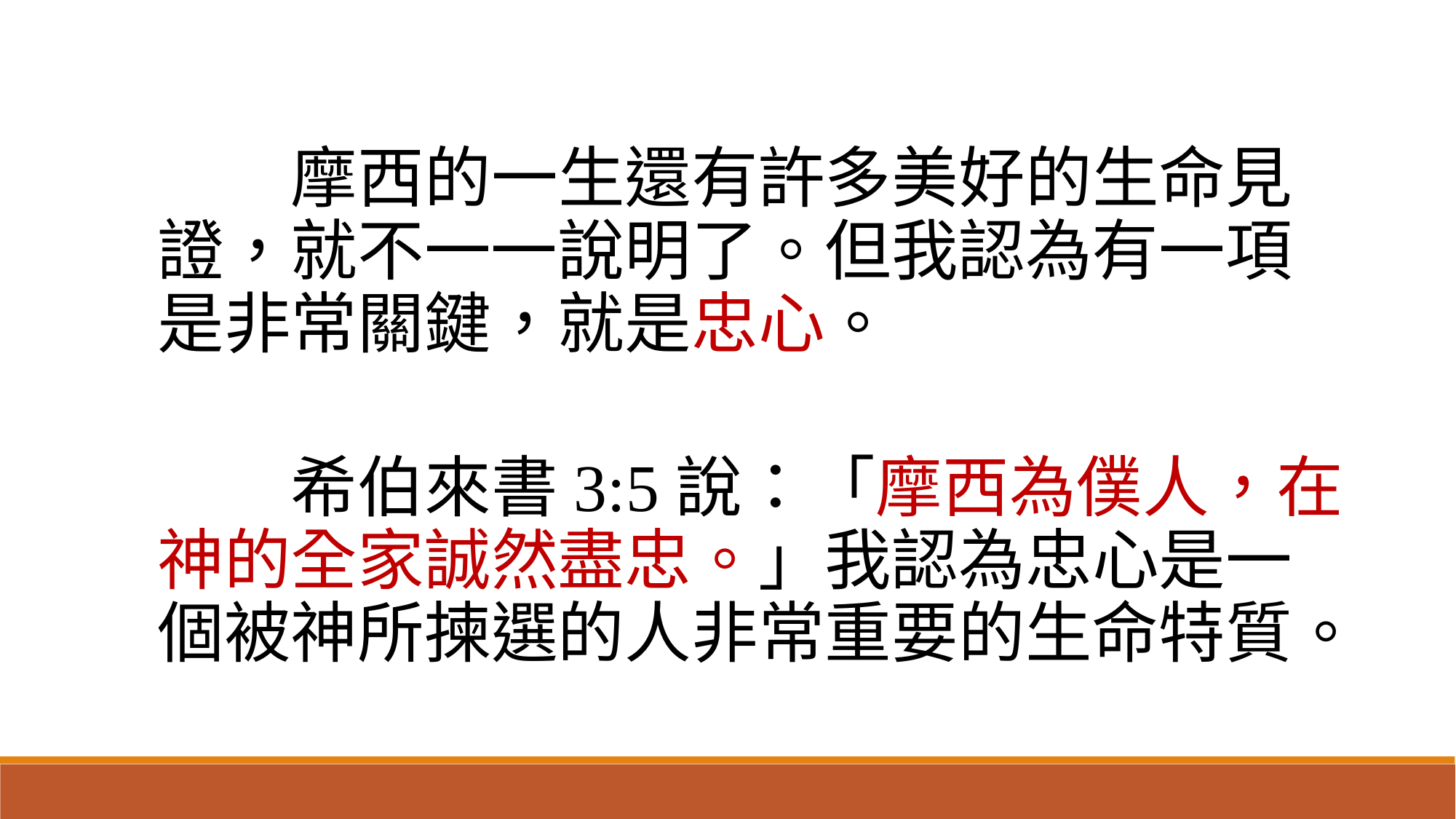

摩西的一生還有許多美好的生命見證，就不一一說明了。但我認為有一項是非常關鍵，就是忠心。

　　希伯來書3:5說：「摩西為僕人，在神的全家誠然盡忠。」我認為忠心是一個被神所揀選的人非常重要的生命特質。